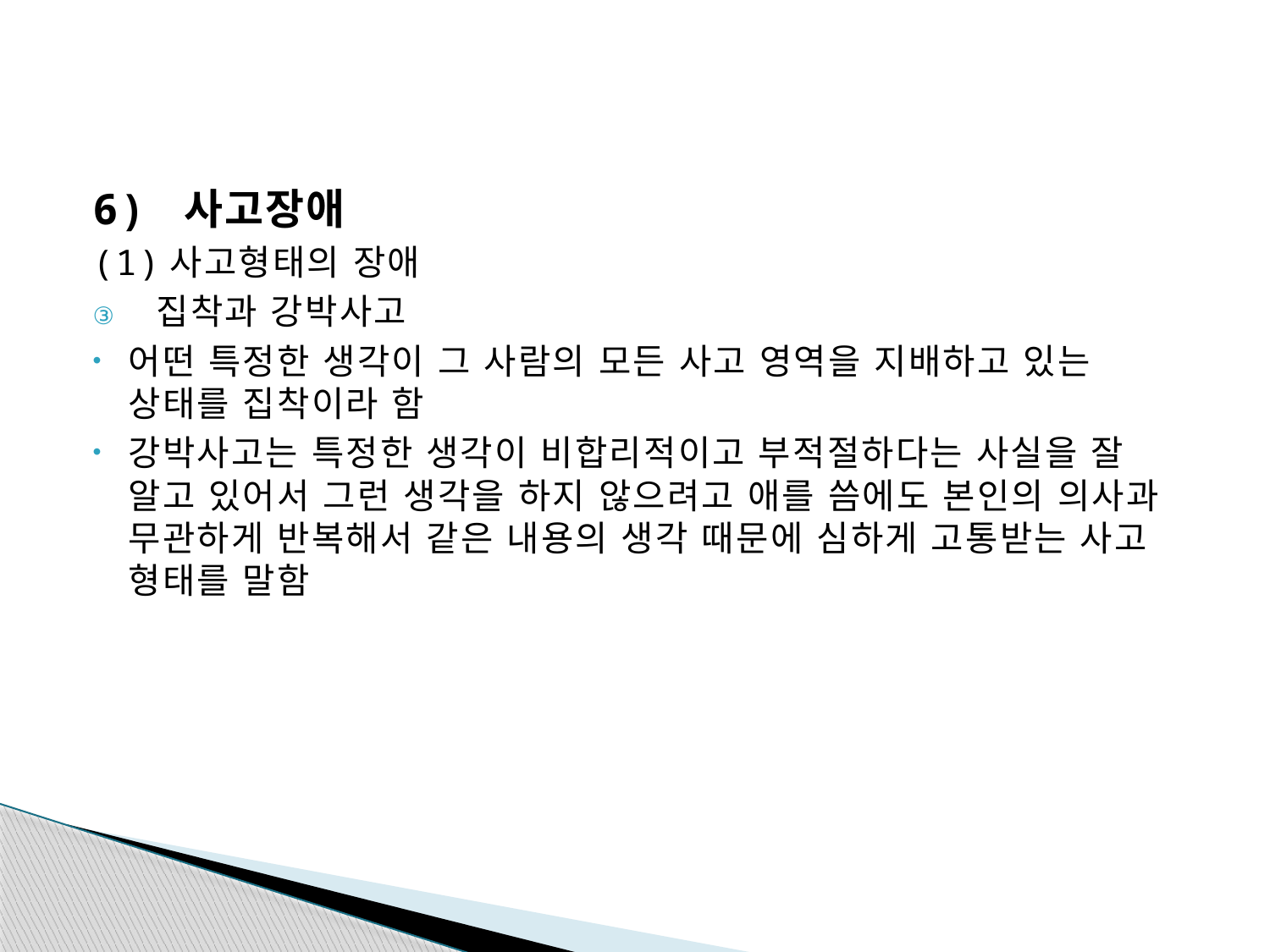

#
6) 사고장애
(1)사고형태의 장애
집착과 강박사고
어떤 특정한 생각이 그 사람의 모든 사고 영역을 지배하고 있는 상태를 집착이라 함
강박사고는 특정한 생각이 비합리적이고 부적절하다는 사실을 잘 알고 있어서 그런 생각을 하지 않으려고 애를 씀에도 본인의 의사과 무관하게 반복해서 같은 내용의 생각 때문에 심하게 고통받는 사고 형태를 말함